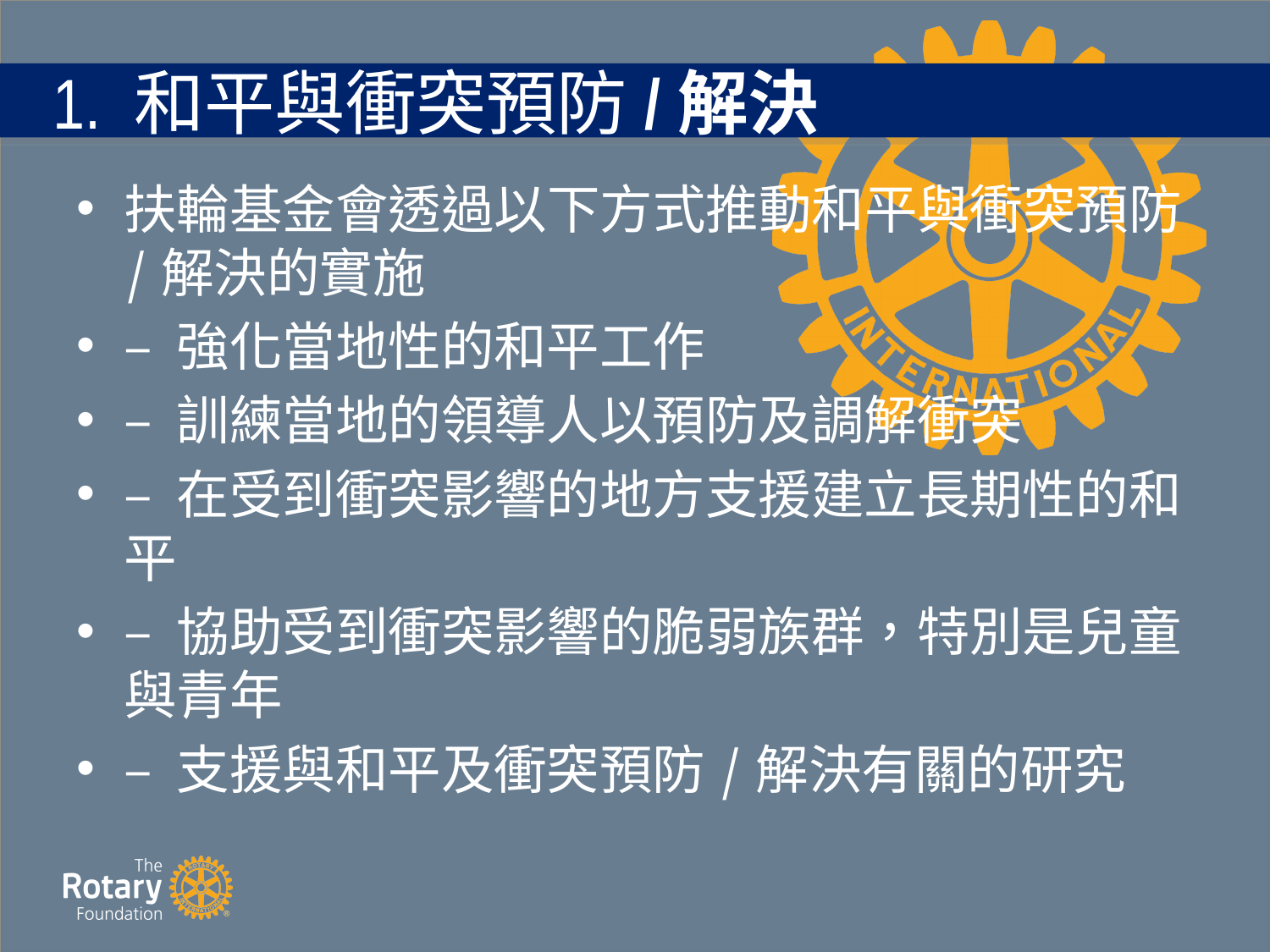

# 1. 和平與衝突預防/解決
扶輪基金會透過以下方式推動和平與衝突預防/解決的實施
– 強化當地性的和平工作
– 訓練當地的領導人以預防及調解衝突
– 在受到衝突影響的地方支援建立長期性的和平
– 協助受到衝突影響的脆弱族群，特別是兒童與青年
– 支援與和平及衝突預防/解決有關的研究